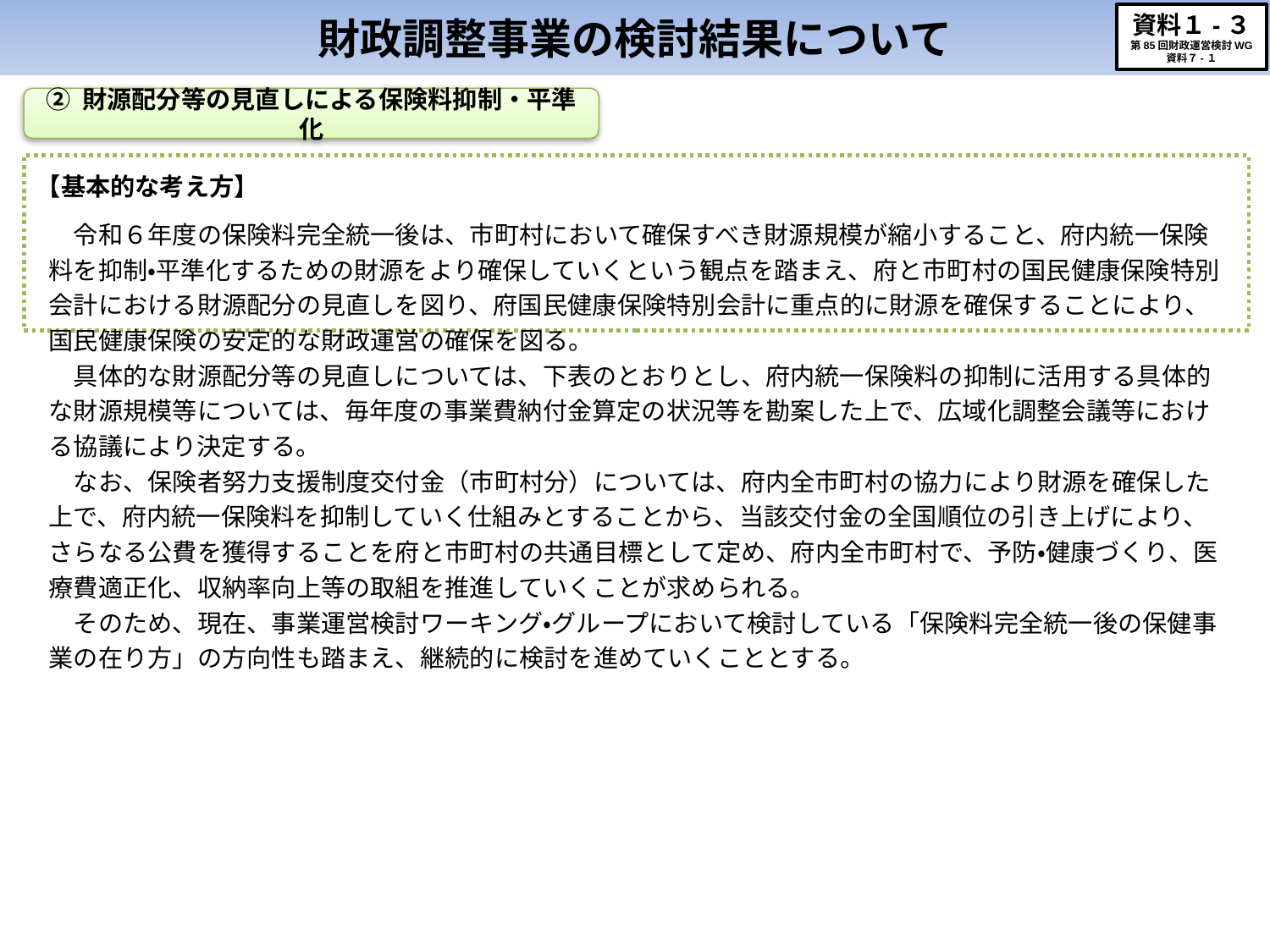

# 財政調整事業の検討結果について
資料１-３
第85回財政運営検討WG
資料７-１

② 財源配分等の見直しによる保険料抑制・平準化

【基本的な考え方】
　令和６年度の保険料完全統一後は、市町村において確保すべき財源規模が縮小すること、府内統一保険料を抑制・平準化するための財源をより確保していくという観点を踏まえ、府と市町村の国民健康保険特別会計における財源配分の見直しを図り、府国民健康保険特別会計に重点的に財源を確保することにより、国民健康保険の安定的な財政運営の確保を図る。
　具体的な財源配分等の見直しについては、下表のとおりとし、府内統一保険料の抑制に活用する具体的な財源規模等については、毎年度の事業費納付金算定の状況等を勘案した上で、広域化調整会議等における協議により決定する。
　なお、保険者努力支援制度交付金（市町村分）については、府内全市町村の協力により財源を確保した上で、府内統一保険料を抑制していく仕組みとすることから、当該交付金の全国順位の引き上げにより、さらなる公費を獲得することを府と市町村の共通目標として定め、府内全市町村で、予防・健康づくり、医療費適正化、収納率向上等の取組を推進していくことが求められる。
　そのため、現在、事業運営検討ワーキング・グループにおいて検討している「保険料完全統一後の保健事業の在り方」の方向性も踏まえ、継続的に検討を進めていくこととする。